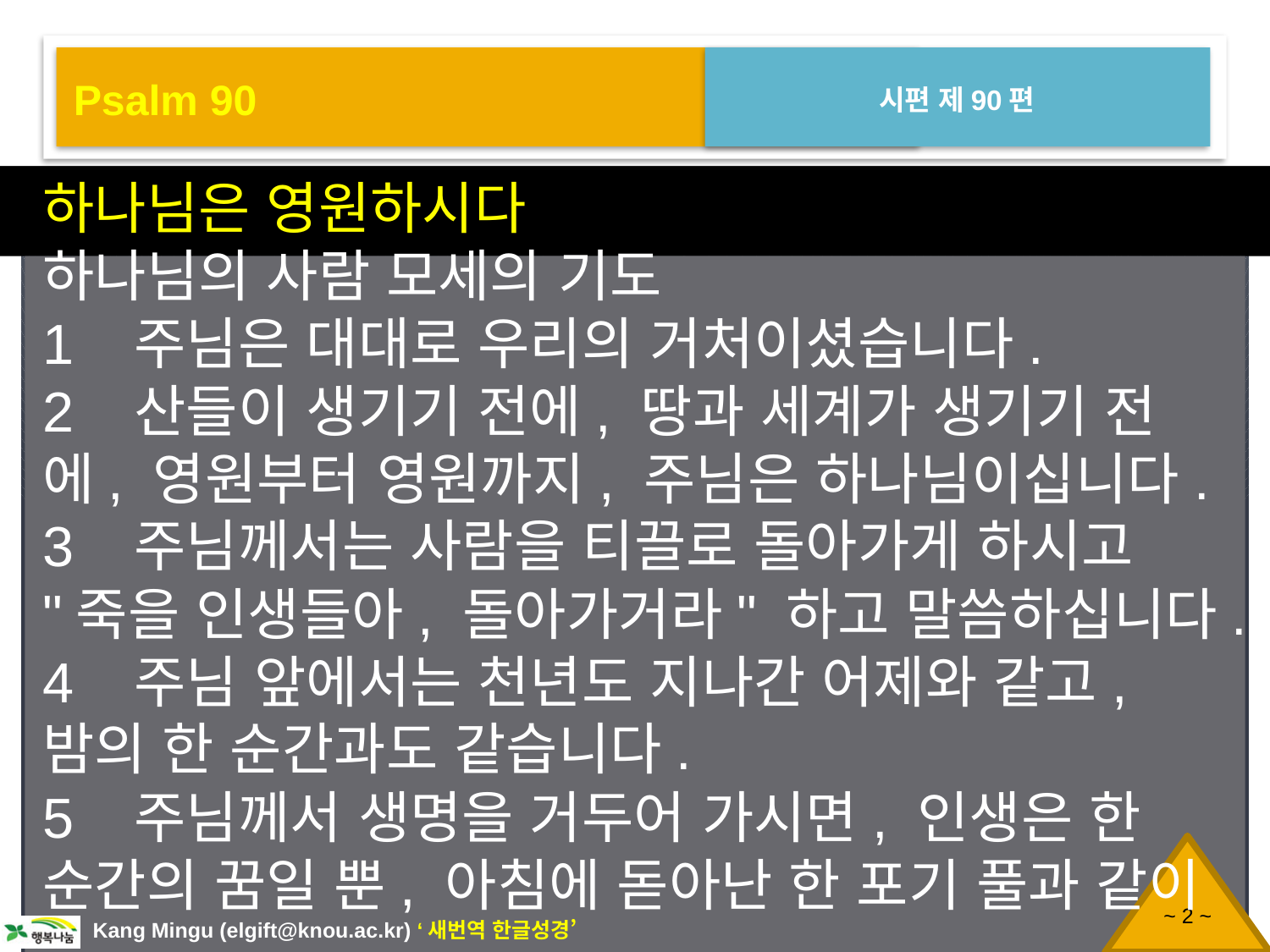

Psalm 90
시편 제90편
하나님은 영원하시다
하나님의 사람 모세의 기도
1   주님은 대대로 우리의 거처이셨습니다.
2   산들이 생기기 전에, 땅과 세계가 생기기 전에, 영원부터 영원까지, 주님은 하나님이십니다.
3   주님께서는 사람을 티끌로 돌아가게 하시고 "죽을 인생들아, 돌아가거라" 하고 말씀하십니다.
4   주님 앞에서는 천년도 지나간 어제와 같고, 밤의 한 순간과도 같습니다.
5   주님께서 생명을 거두어 가시면, 인생은 한 순간의 꿈일 뿐, 아침에 돋아난 한 포기 풀과 같이